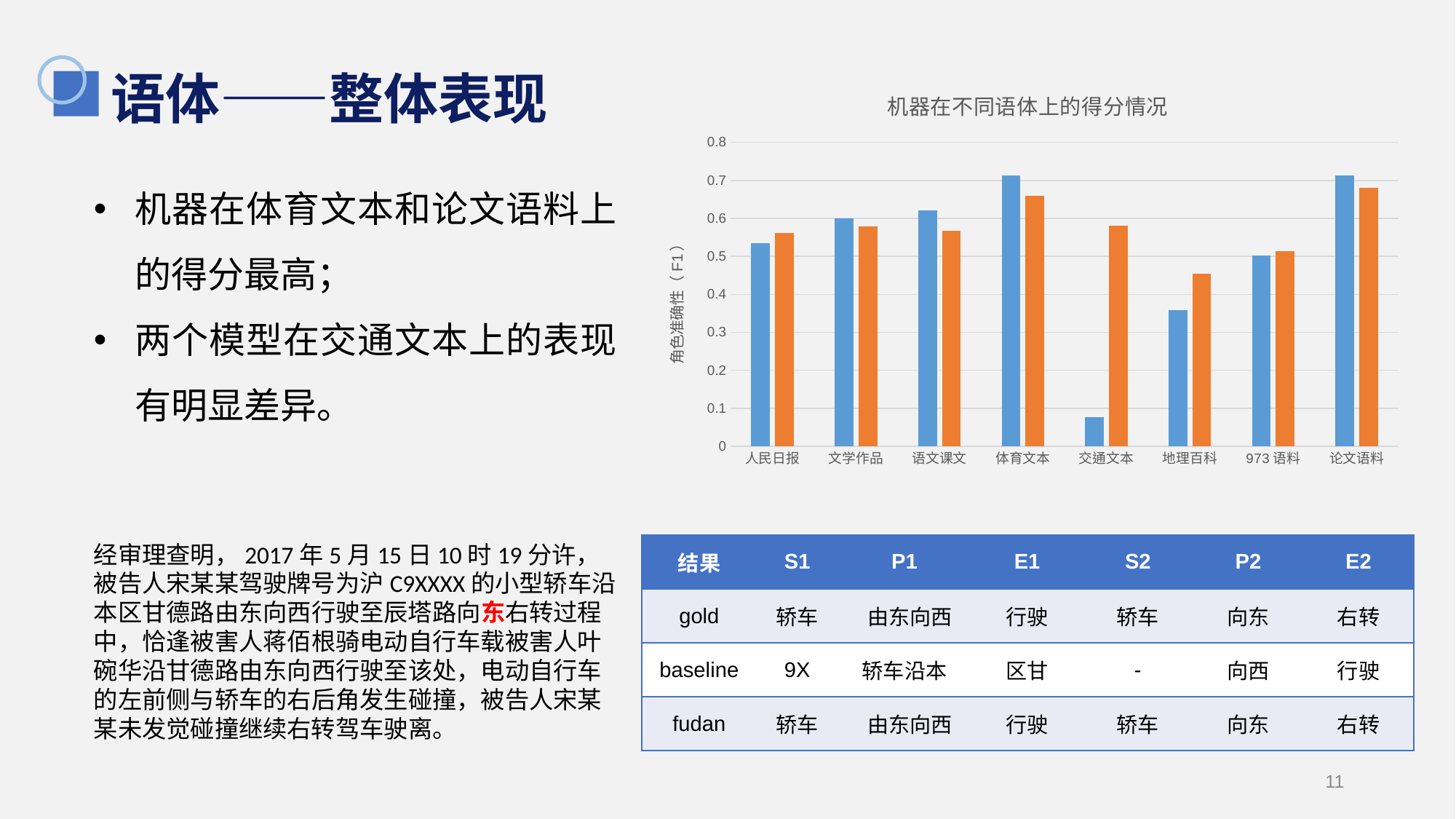

# 语体——整体表现

### Chart: 机器在不同语体上的得分情况

| Category | baseline | fudan |
|---|---|---|
| 人民日报 | 0.5355 | 0.5616 |
| 文学作品 | 0.6008 | 0.5798 |
| 语文课文 | 0.6206 | 0.5665 |
| 体育文本 | 0.7125 | 0.6603 |
| 交通文本 | 0.0772 | 0.5808 |
| 地理百科 | 0.359 | 0.4546 |
| 973语料 | 0.5024 | 0.5146 |
| 论文语料 | 0.7133 | 0.6811 |
机器在体育文本和论文语料上的得分最高；
两个模型在交通文本上的表现有明显差异。
经审理查明，2017年5月15日10时19分许，被告人宋某某驾驶牌号为沪C9XXXX的小型轿车沿本区甘德路由东向西行驶至辰塔路向东右转过程中，恰逢被害人蒋佰根骑电动自行车载被害人叶碗华沿甘德路由东向西行驶至该处，电动自行车的左前侧与轿车的右后角发生碰撞，被告人宋某某未发觉碰撞继续右转驾车驶离。
| 结果 | S1 | P1 | E1 | S2 | P2 | E2 |
| --- | --- | --- | --- | --- | --- | --- |
| gold | 轿车 | 由东向西 | 行驶 | 轿车 | 向东 | 右转 |
| baseline | 9X | 轿车沿本 | 区甘 | - | 向西 | 行驶 |
| fudan | 轿车 | 由东向西 | 行驶 | 轿车 | 向东 | 右转 |
11